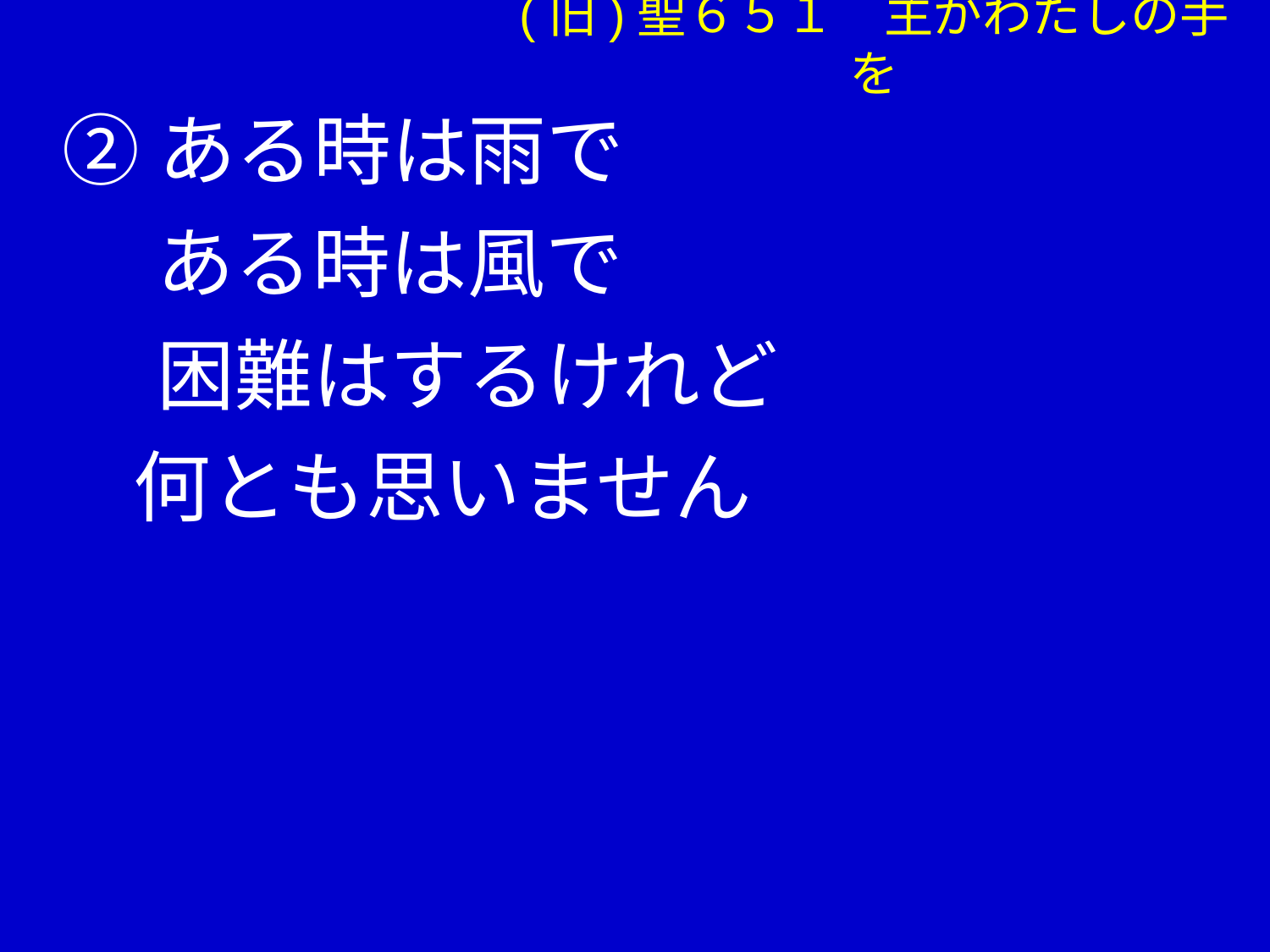

(旧)聖６５１　主がわたしの手を
②ある時は雨で
　 ある時は風で
　 困難はするけれど
   何とも思いません